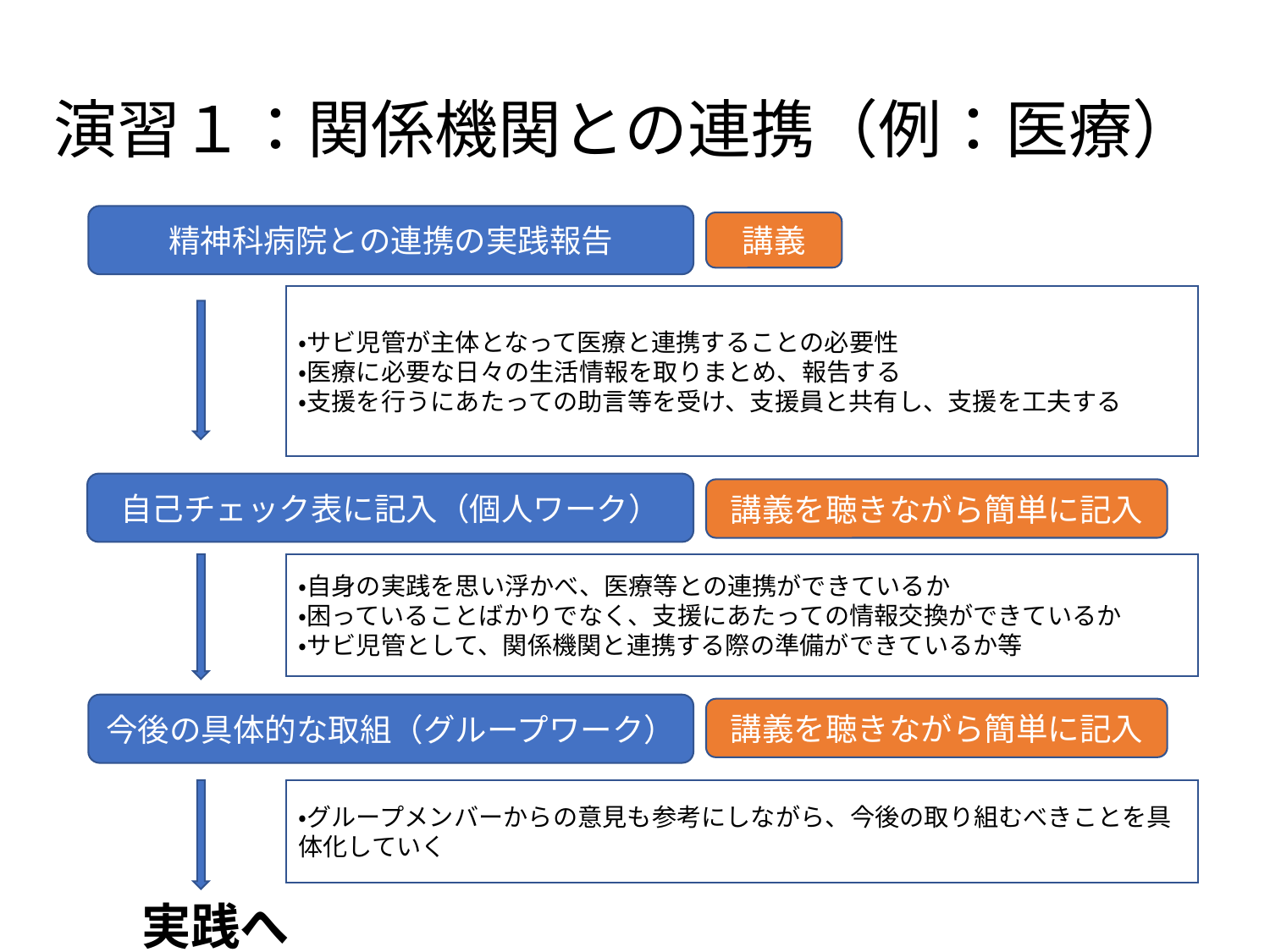

# 演習１：関係機関との連携（例：医療）
精神科病院との連携の実践報告
講義
・サビ児管が主体となって医療と連携することの必要性
・医療に必要な日々の生活情報を取りまとめ、報告する
・支援を行うにあたっての助言等を受け、支援員と共有し、支援を工夫する

自己チェック表に記入（個人ワーク）
講義を聴きながら簡単に記入

・自身の実践を思い浮かべ、医療等との連携ができているか
・困っていることばかりでなく、支援にあたっての情報交換ができているか
・サビ児管として、関係機関と連携する際の準備ができているか等
今後の具体的な取組（グループワーク）
講義を聴きながら簡単に記入

・グループメンバーからの意見も参考にしながら、今後の取り組むべきことを具体化していく
実践へ